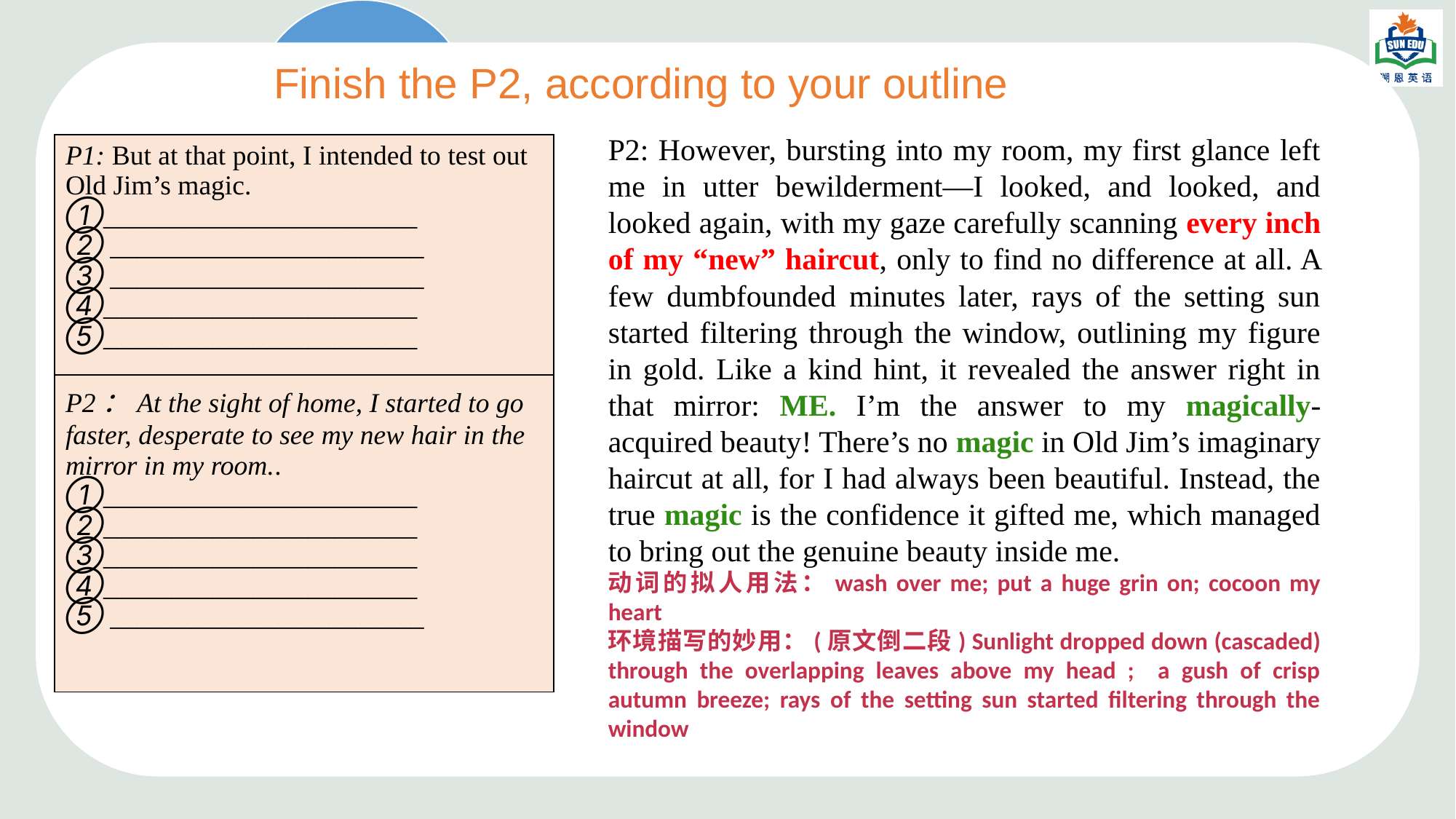

d
 Finish the P2, according to your outline
P2: However, bursting into my room, my first glance left me in utter bewilderment—I looked, and looked, and looked again, with my gaze carefully scanning every inch of my “new” haircut, only to find no difference at all. A few dumbfounded minutes later, rays of the setting sun started filtering through the window, outlining my figure in gold. Like a kind hint, it revealed the answer right in that mirror: ME. I’m the answer to my magically-acquired beauty! There’s no magic in Old Jim’s imaginary haircut at all, for I had always been beautiful. Instead, the true magic is the confidence it gifted me, which managed to bring out the genuine beauty inside me.
动词的拟人用法：wash over me; put a huge grin on; cocoon my heart
环境描写的妙用：(原文倒二段) Sunlight dropped down (cascaded) through the overlapping leaves above my head ;  a gush of crisp autumn breeze; rays of the setting sun started filtering through the window
| P1: But at that point, I intended to test out Old Jim’s magic.  ①\_\_\_\_\_\_\_\_\_\_\_\_\_\_\_\_\_\_\_\_\_\_\_ ② \_\_\_\_\_\_\_\_\_\_\_\_\_\_\_\_\_\_\_\_\_\_\_ ③ \_\_\_\_\_\_\_\_\_\_\_\_\_\_\_\_\_\_\_\_\_\_\_ ④\_\_\_\_\_\_\_\_\_\_\_\_\_\_\_\_\_\_\_\_\_\_\_ ⑤\_\_\_\_\_\_\_\_\_\_\_\_\_\_\_\_\_\_\_\_\_\_\_ |
| --- |
| P2：At the sight of home, I started to go faster, desperate to see my new hair in the mirror in my room..  ①\_\_\_\_\_\_\_\_\_\_\_\_\_\_\_\_\_\_\_\_\_\_\_ ②\_\_\_\_\_\_\_\_\_\_\_\_\_\_\_\_\_\_\_\_\_\_\_ ③\_\_\_\_\_\_\_\_\_\_\_\_\_\_\_\_\_\_\_\_\_\_\_ ④\_\_\_\_\_\_\_\_\_\_\_\_\_\_\_\_\_\_\_\_\_\_\_ ⑤ \_\_\_\_\_\_\_\_\_\_\_\_\_\_\_\_\_\_\_\_\_\_\_ |